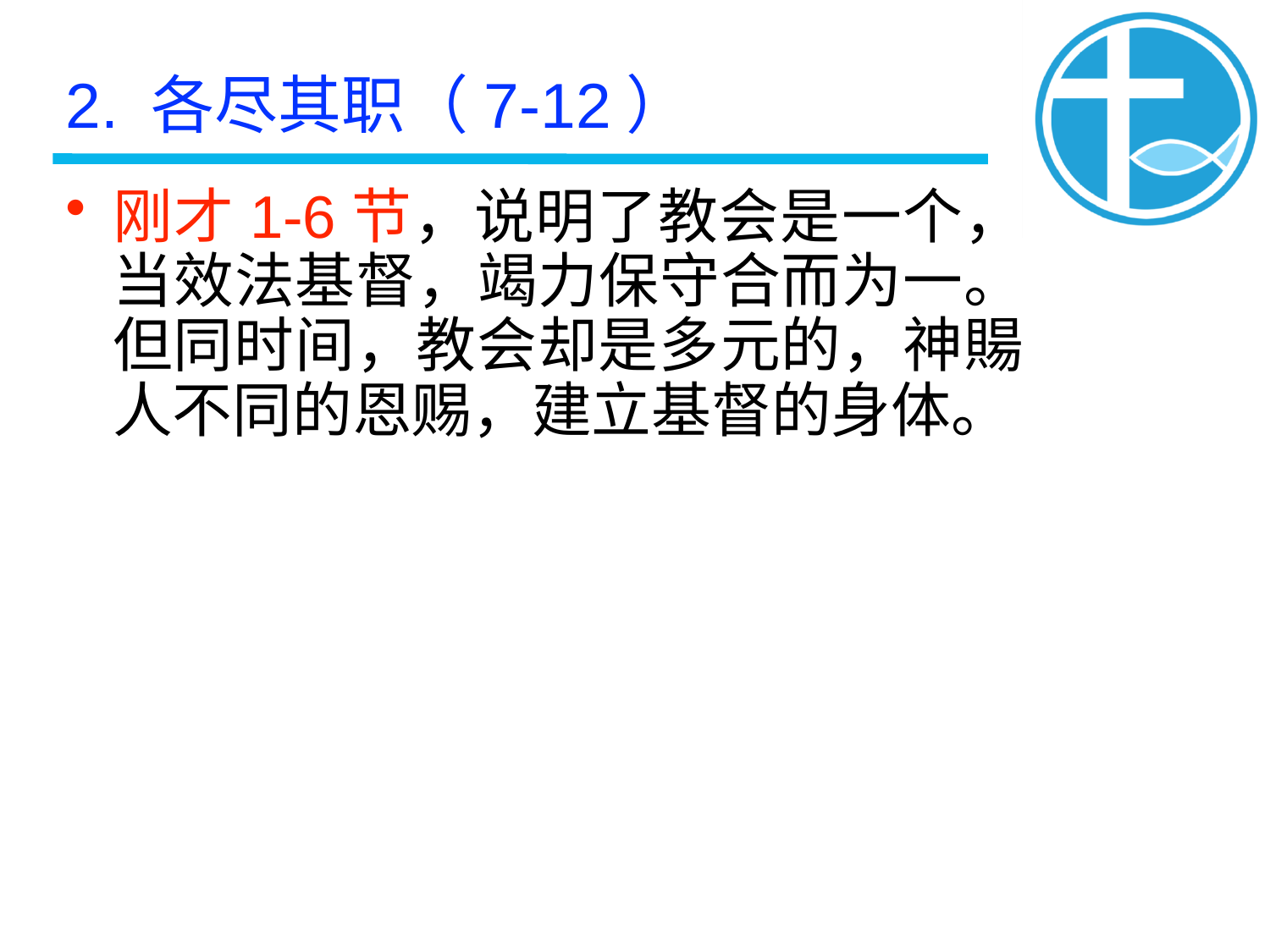

2. 各尽其职（7-12）
刚才1-6节，说明了教会是一个，当效法基督，竭力保守合而为一。但同时间，教会却是多元的，神𧶽人不同的恩赐，建立基督的身体。